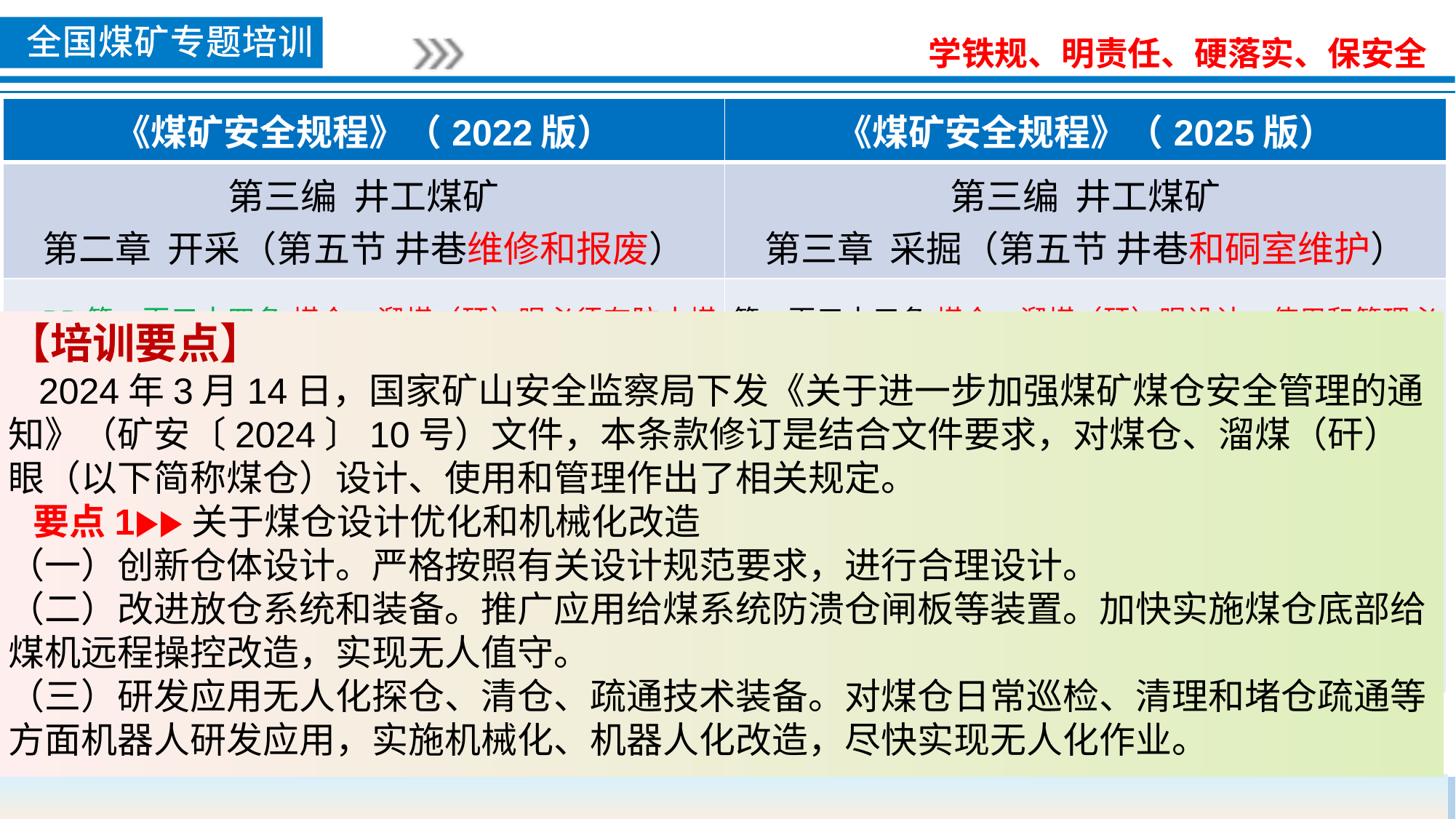

| 《煤矿安全规程》（2022版） | 《煤矿安全规程》（2025版） |
| --- | --- |
| 第三编 井工煤矿 第二章 开采（第五节 井巷维修和报废） | 第三编 井工煤矿 第三章 采掘（第五节 井巷和硐室维护） |
| BB第一百三十四条 煤仓、溜煤（矸）眼必须有防止煤（矸）堵塞的设施①。检查煤仓、溜煤（矸）眼和处理堵塞时，必须制定安全措施。处理堵塞时应当遵守本规程第三百六十条的规定②，严禁人员从下方进入。 严禁煤仓、溜煤（矸）眼兼做流水道。煤仓与溜煤（矸）眼内有淋水时，必须采取封堵疏干措施；没有得到妥善处理不得使用。 | 第一百五十五条 煤仓、溜煤（矸）眼设计、使用和管理必须遵守下列规定： （六）放煤硐室或者操作台严禁直接置于煤仓下口处，倾斜巷道严禁布置在巷道下山方向。推广应用给煤装置远程控制技术。 |
【培训要点】
   2024年3月14日，国家矿山安全监察局下发《关于进一步加强煤矿煤仓安全管理的通知》（矿安〔2024〕10号）文件，本条款修订是结合文件要求，对煤仓、溜煤（矸）眼（以下简称煤仓）设计、使用和管理作出了相关规定。
  要点1▶▶关于煤仓设计优化和机械化改造
（一）创新仓体设计。严格按照有关设计规范要求，进行合理设计。
（二）改进放仓系统和装备。推广应用给煤系统防溃仓闸板等装置。加快实施煤仓底部给煤机远程操控改造，实现无人值守。
（三）研发应用无人化探仓、清仓、疏通技术装备。对煤仓日常巡检、清理和堵仓疏通等方面机器人研发应用，实施机械化、机器人化改造，尽快实现无人化作业。